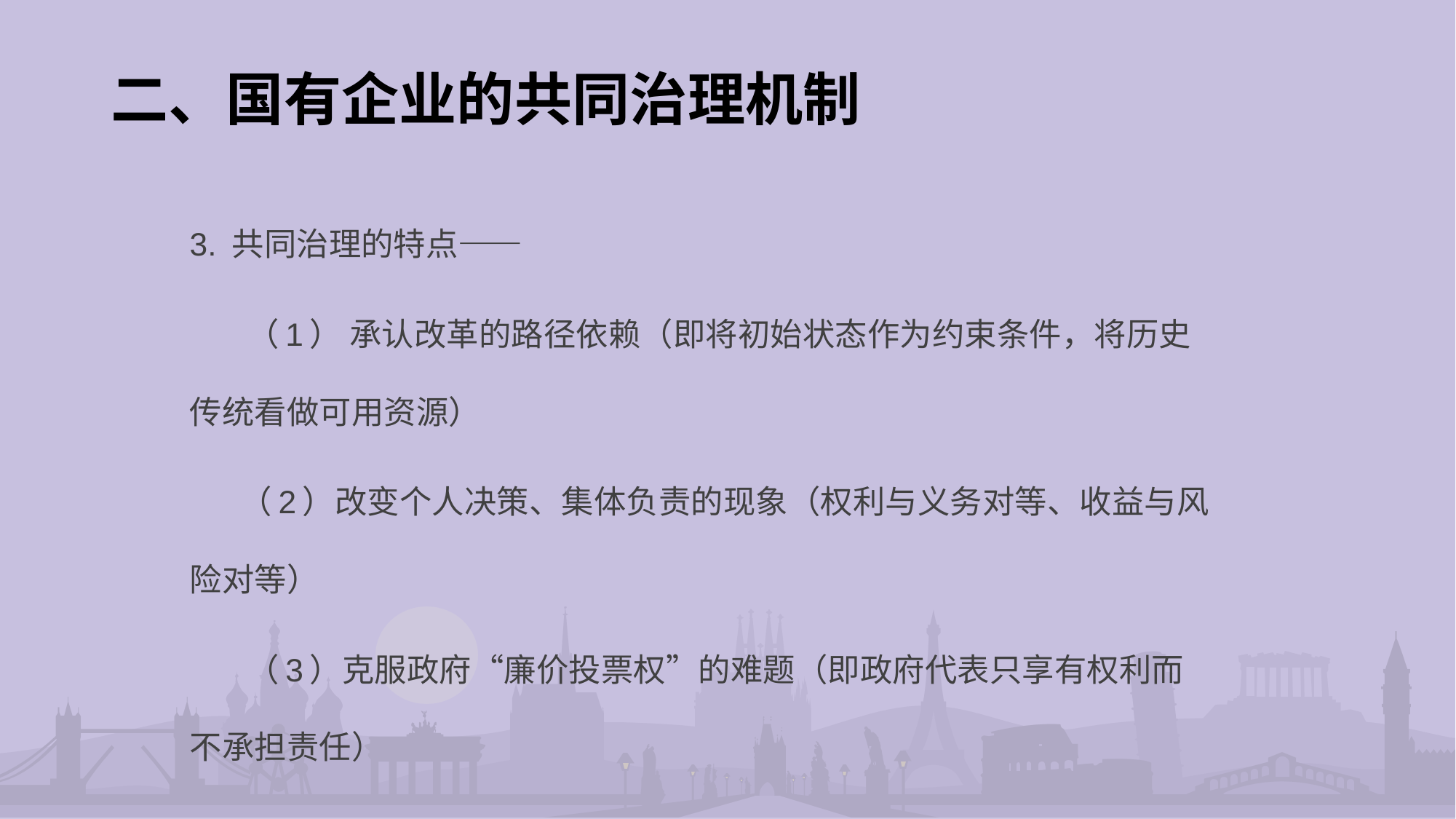

# 二、国有企业的共同治理机制
3. 共同治理的特点——
       （1） 承认改革的路径依赖（即将初始状态作为约束条件，将历史传统看做可用资源）
      （2）改变个人决策、集体负责的现象（权利与义务对等、收益与风险对等）
       （3）克服政府“廉价投票权”的难题（即政府代表只享有权利而不承担责任）